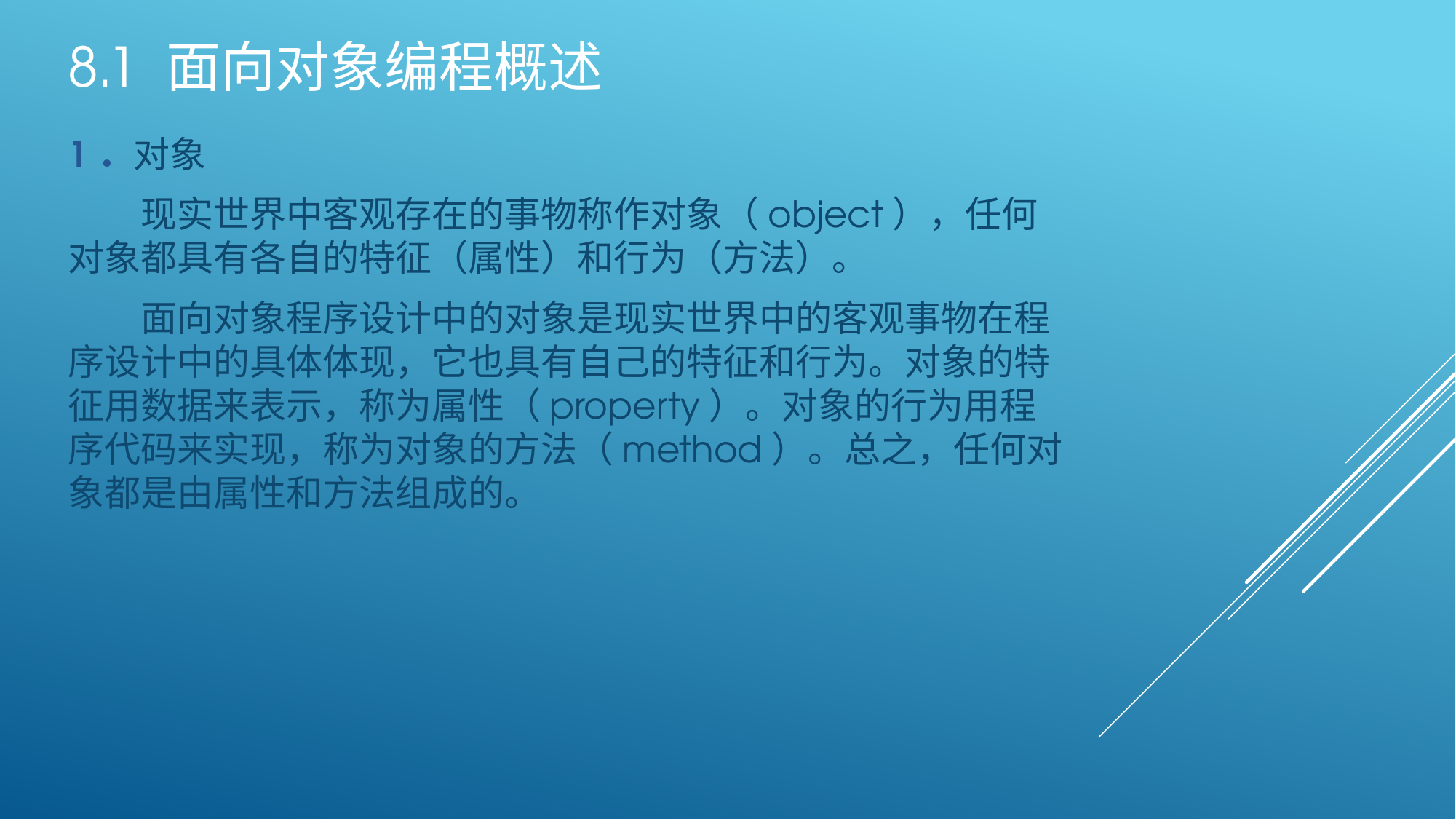

# 8.1 面向对象编程概述
1．对象
　　现实世界中客观存在的事物称作对象（object），任何对象都具有各自的特征（属性）和行为（方法）。
　　面向对象程序设计中的对象是现实世界中的客观事物在程序设计中的具体体现，它也具有自己的特征和行为。对象的特征用数据来表示，称为属性（property）。对象的行为用程序代码来实现，称为对象的方法（method）。总之，任何对象都是由属性和方法组成的。